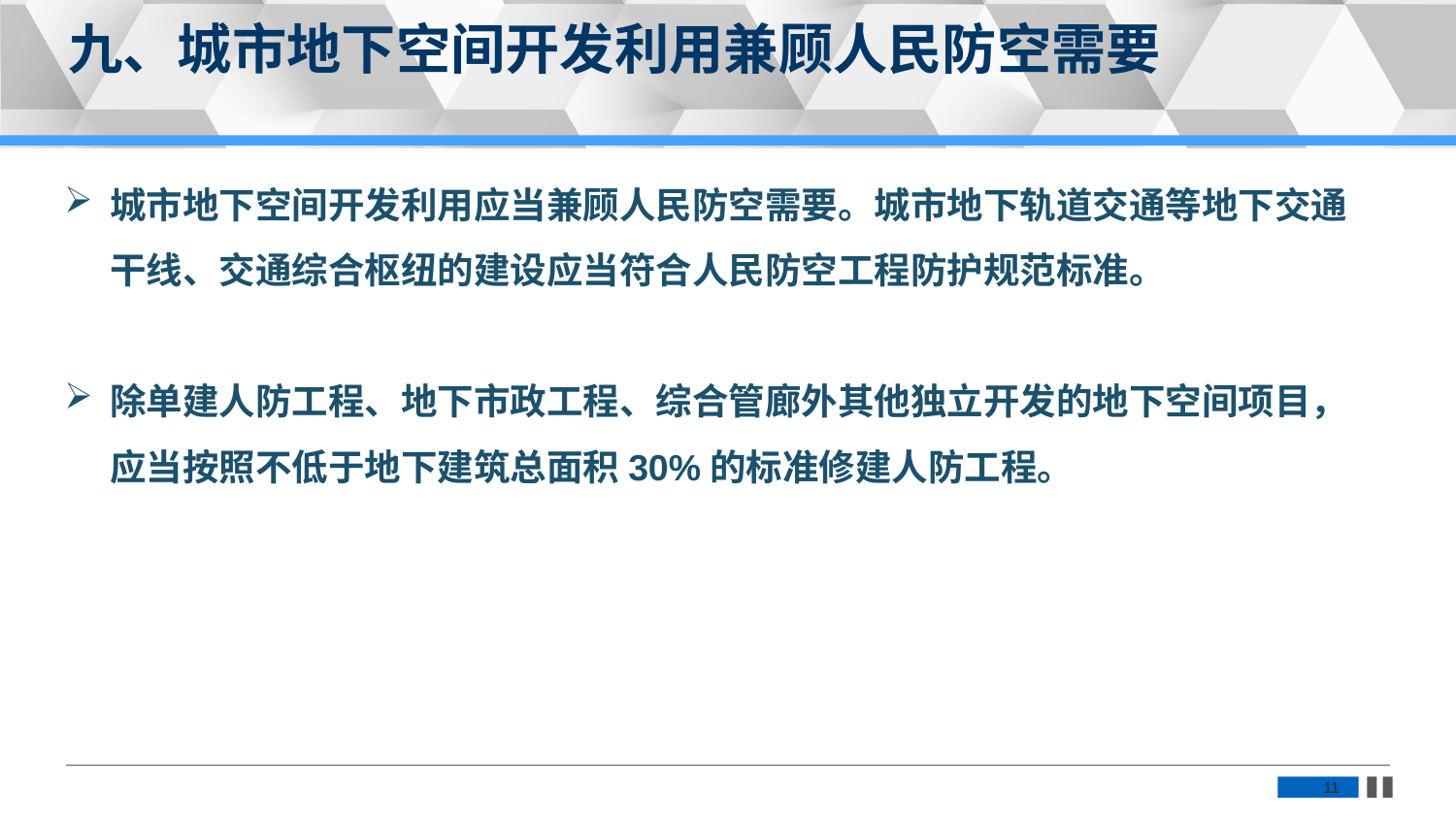

九、城市地下空间开发利用兼顾人民防空需要
城市地下空间开发利用应当兼顾人民防空需要。城市地下轨道交通等地下交通干线、交通综合枢纽的建设应当符合人民防空工程防护规范标准。

除单建人防工程、地下市政工程、综合管廊外其他独立开发的地下空间项目，应当按照不低于地下建筑总面积30%的标准修建人防工程。
11